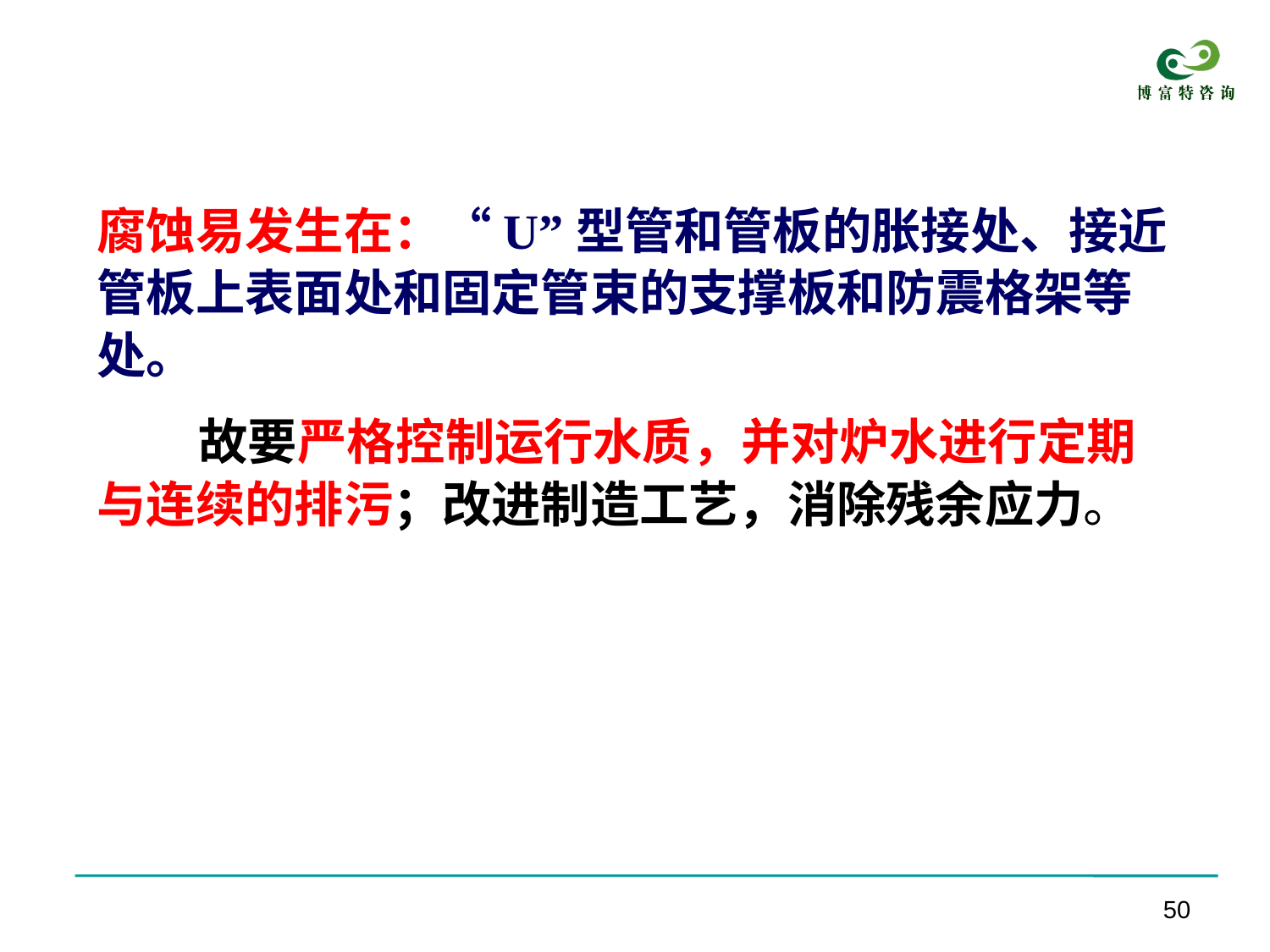

腐蚀易发生在：“U”型管和管板的胀接处、接近管板上表面处和固定管束的支撑板和防震格架等处。
        故要严格控制运行水质，并对炉水进行定期与连续的排污；改进制造工艺，消除残余应力。